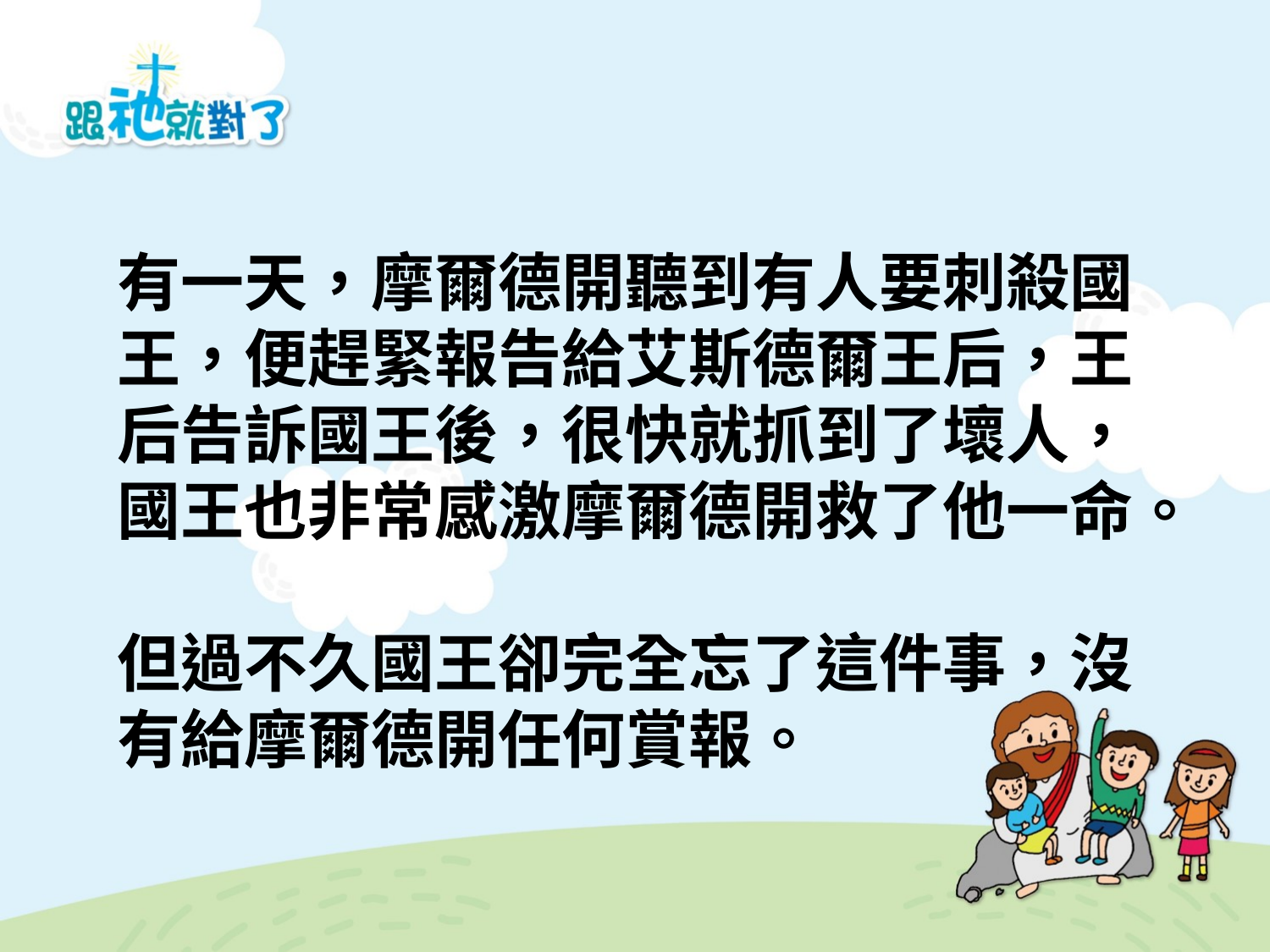

有一天，摩爾德開聽到有人要刺殺國王，便趕緊報告給艾斯德爾王后，王后告訴國王後，很快就抓到了壞人，國王也非常感激摩爾德開救了他一命。

但過不久國王卻完全忘了這件事，沒有給摩爾德開任何賞報。